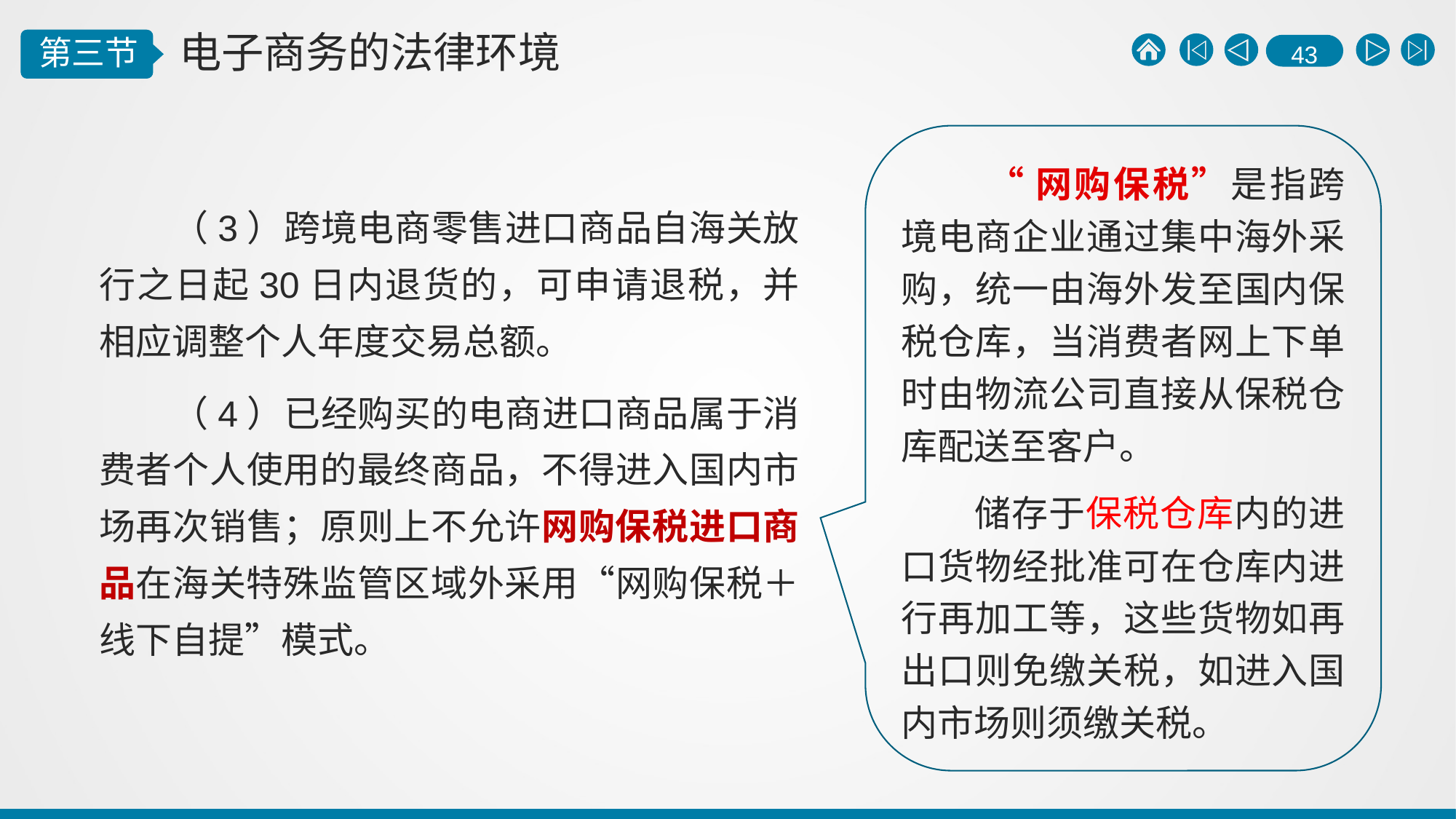

“网购保税”是指跨境电商企业通过集中海外采购，统一由海外发至国内保税仓库，当消费者网上下单时由物流公司直接从保税仓库配送至客户。
储存于保税仓库内的进口货物经批准可在仓库内进行再加工等，这些货物如再出口则免缴关税，如进入国内市场则须缴关税。
（3）跨境电商零售进口商品自海关放行之日起30日内退货的，可申请退税，并相应调整个人年度交易总额。
（4）已经购买的电商进口商品属于消费者个人使用的最终商品，不得进入国内市场再次销售；原则上不允许网购保税进口商品在海关特殊监管区域外采用“网购保税＋线下自提”模式。